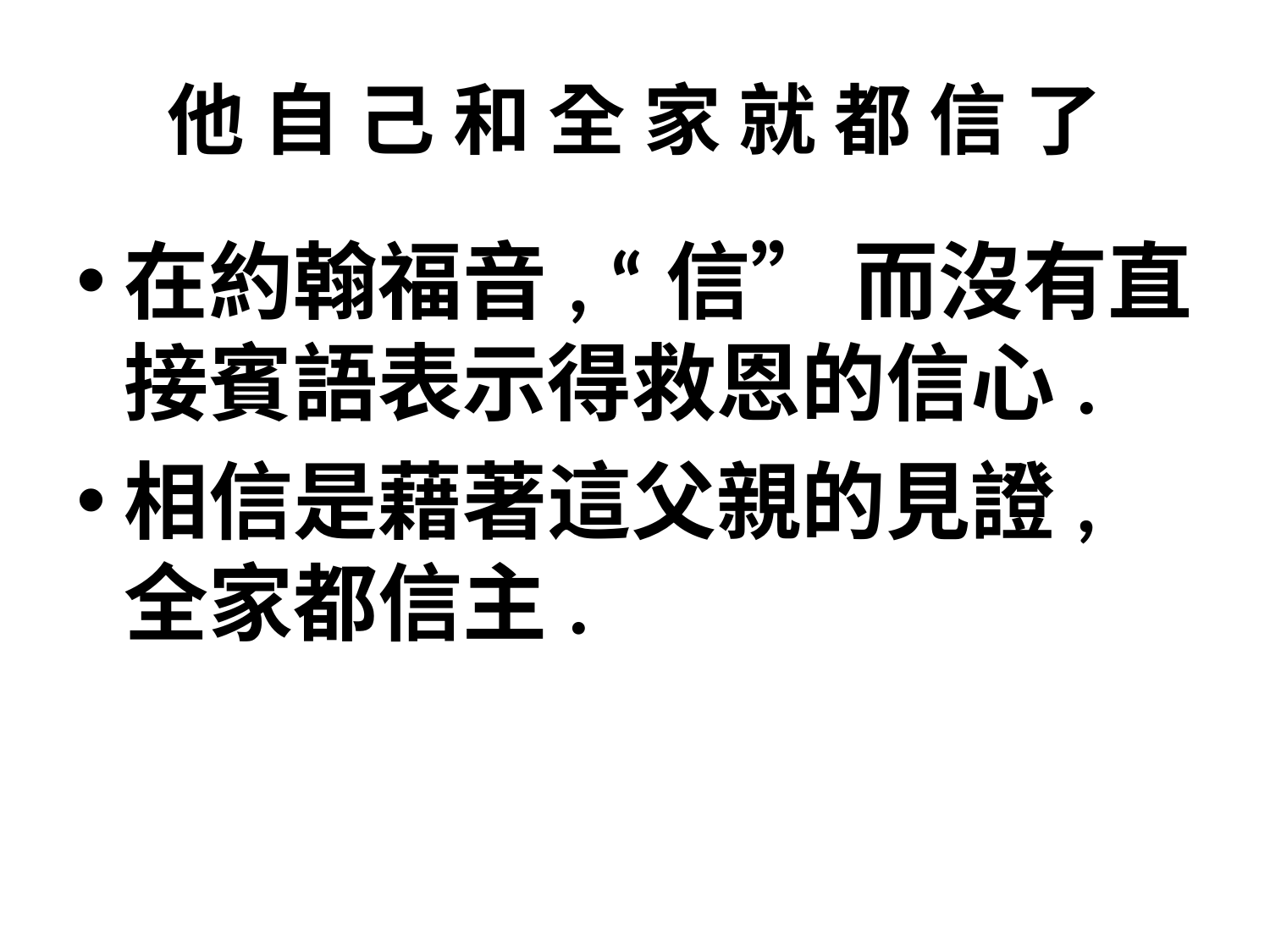

# 他 自 己 和 全 家 就 都 信 了
在約翰福音, “信” 而沒有直接賓語表示得救恩的信心.
相信是藉著這父親的見證, 全家都信主.